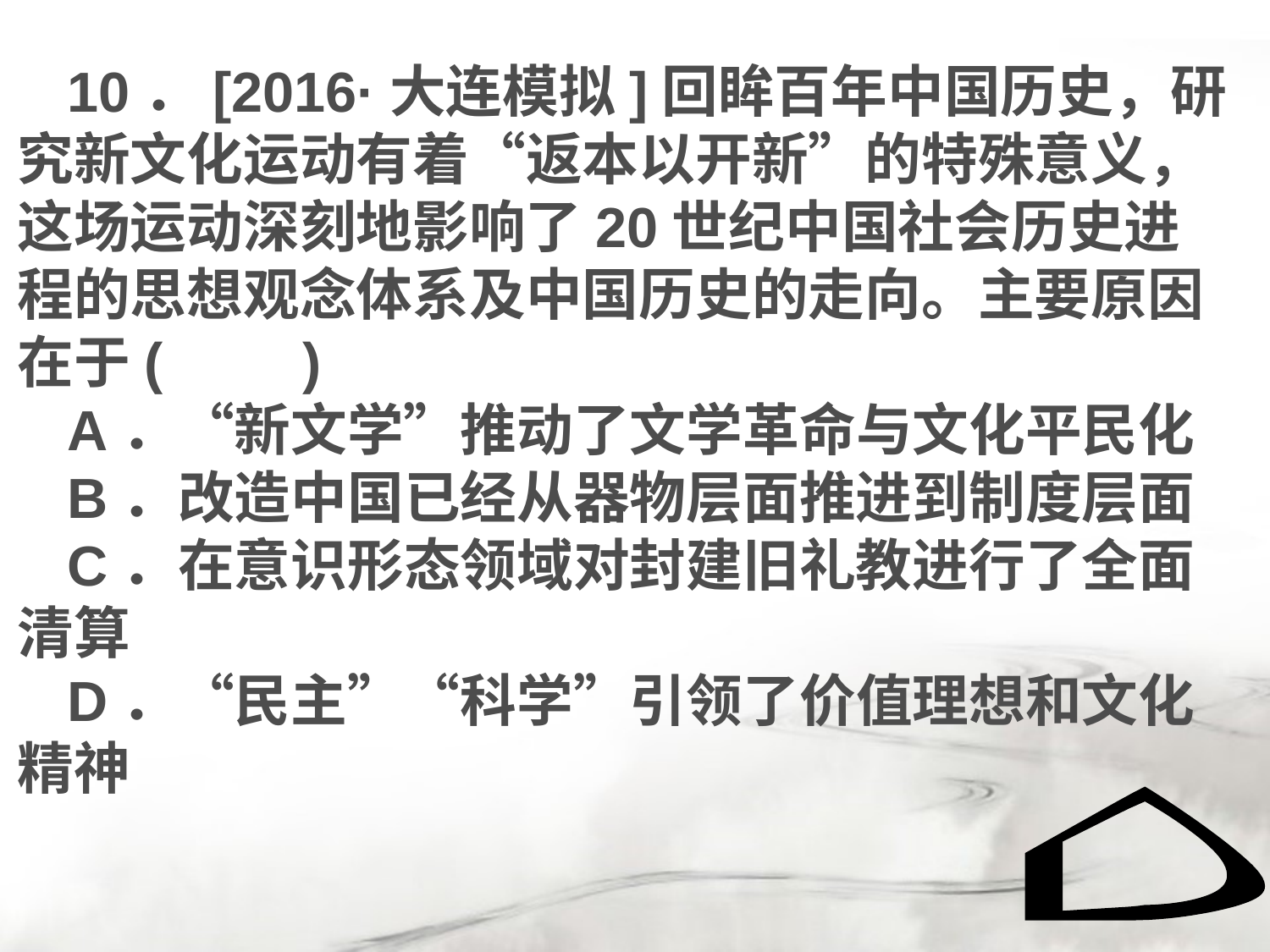

10．[2016·大连模拟]回眸百年中国历史，研究新文化运动有着“返本以开新”的特殊意义，这场运动深刻地影响了20世纪中国社会历史进程的思想观念体系及中国历史的走向。主要原因在于(　　)
A．“新文学”推动了文学革命与文化平民化
B．改造中国已经从器物层面推进到制度层面
C．在意识形态领域对封建旧礼教进行了全面清算
D．“民主”“科学”引领了价值理想和文化精神
D